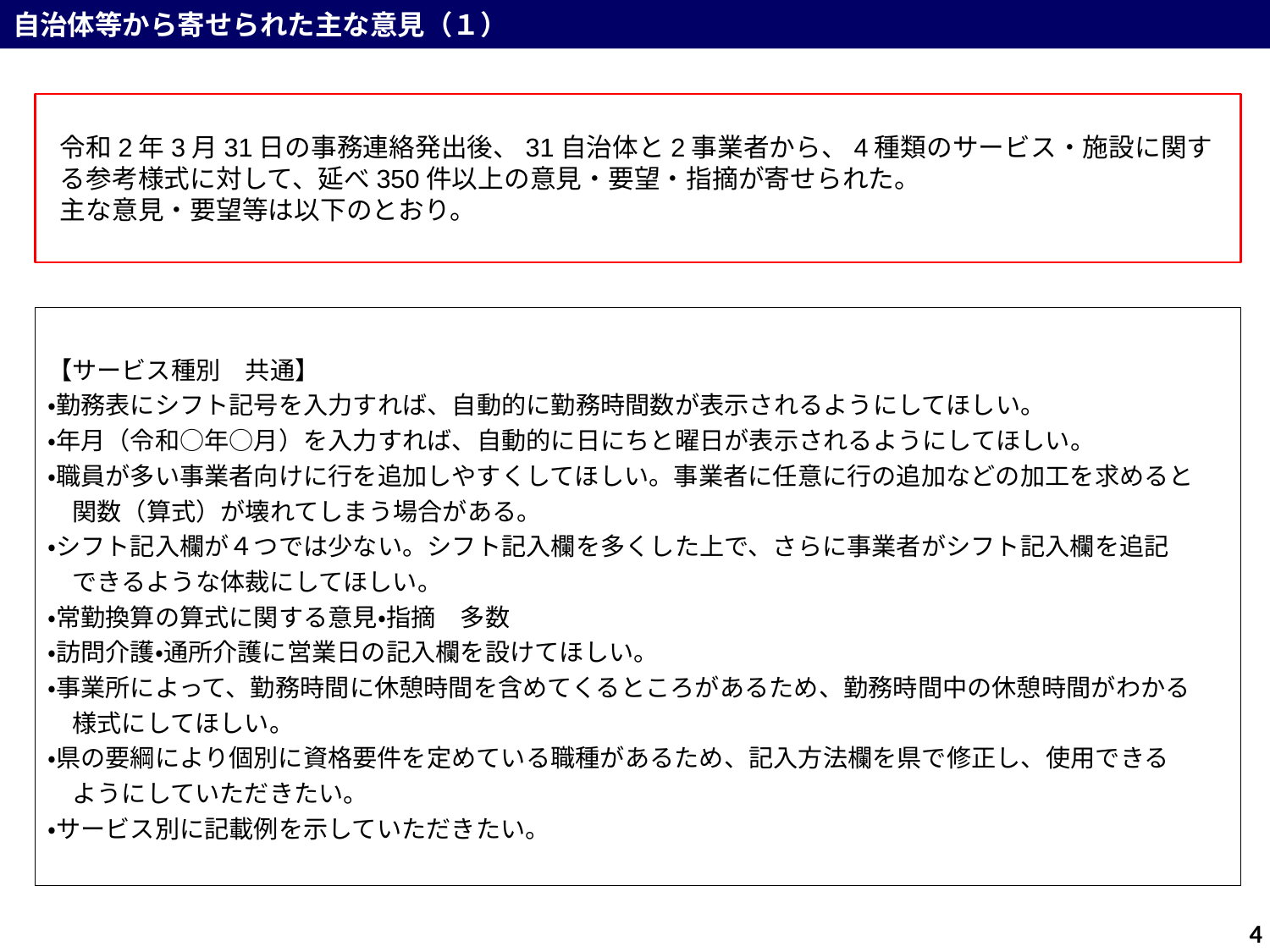

# 自治体等から寄せられた主な意見（１）

令和2年3月31日の事務連絡発出後、31自治体と2事業者から、4種類のサービス・施設に関する参考様式に対して、延べ350件以上の意見・要望・指摘が寄せられた。
主な意見・要望等は以下のとおり。

【サービス種別　共通】
・勤務表にシフト記号を入力すれば、自動的に勤務時間数が表示されるようにしてほしい。
・年月（令和○年○月）を入力すれば、自動的に日にちと曜日が表示されるようにしてほしい。
・職員が多い事業者向けに行を追加しやすくしてほしい。事業者に任意に行の追加などの加工を求めると
　関数（算式）が壊れてしまう場合がある。
・シフト記入欄が４つでは少ない。シフト記入欄を多くした上で、さらに事業者がシフト記入欄を追記
　できるような体裁にしてほしい。
・常勤換算の算式に関する意見・指摘　多数
・訪問介護・通所介護に営業日の記入欄を設けてほしい。
・事業所によって、勤務時間に休憩時間を含めてくるところがあるため、勤務時間中の休憩時間がわかる
　様式にしてほしい。
・県の要綱により個別に資格要件を定めている職種があるため、記入方法欄を県で修正し、使用できる
　ようにしていただきたい。
・サービス別に記載例を示していただきたい。

4